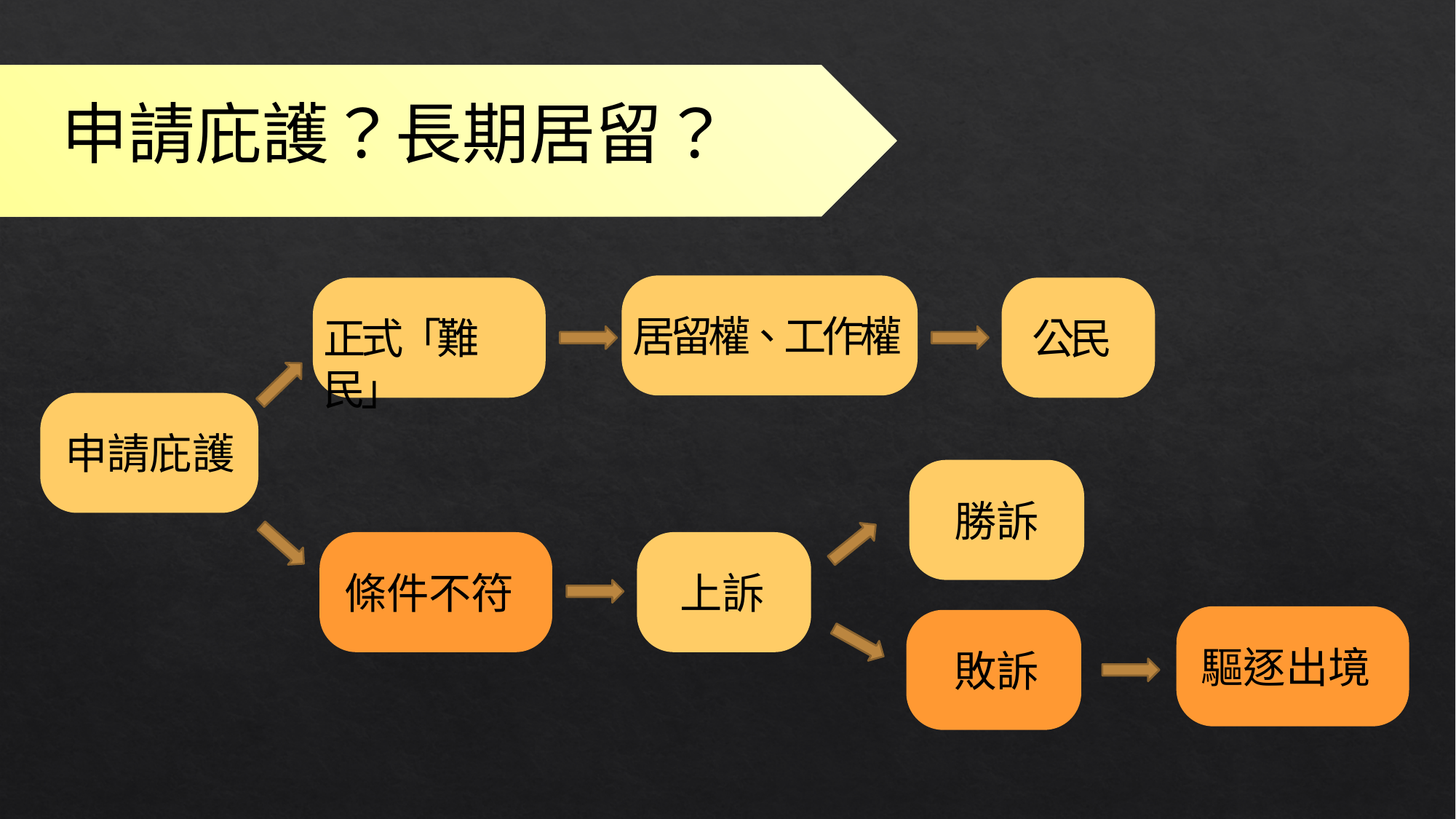

申請庇護？長期居留？

居留權、工作權
正式「難民」
公民

申請庇護

勝訴

條件不符
上訴

驅逐出境
敗訴